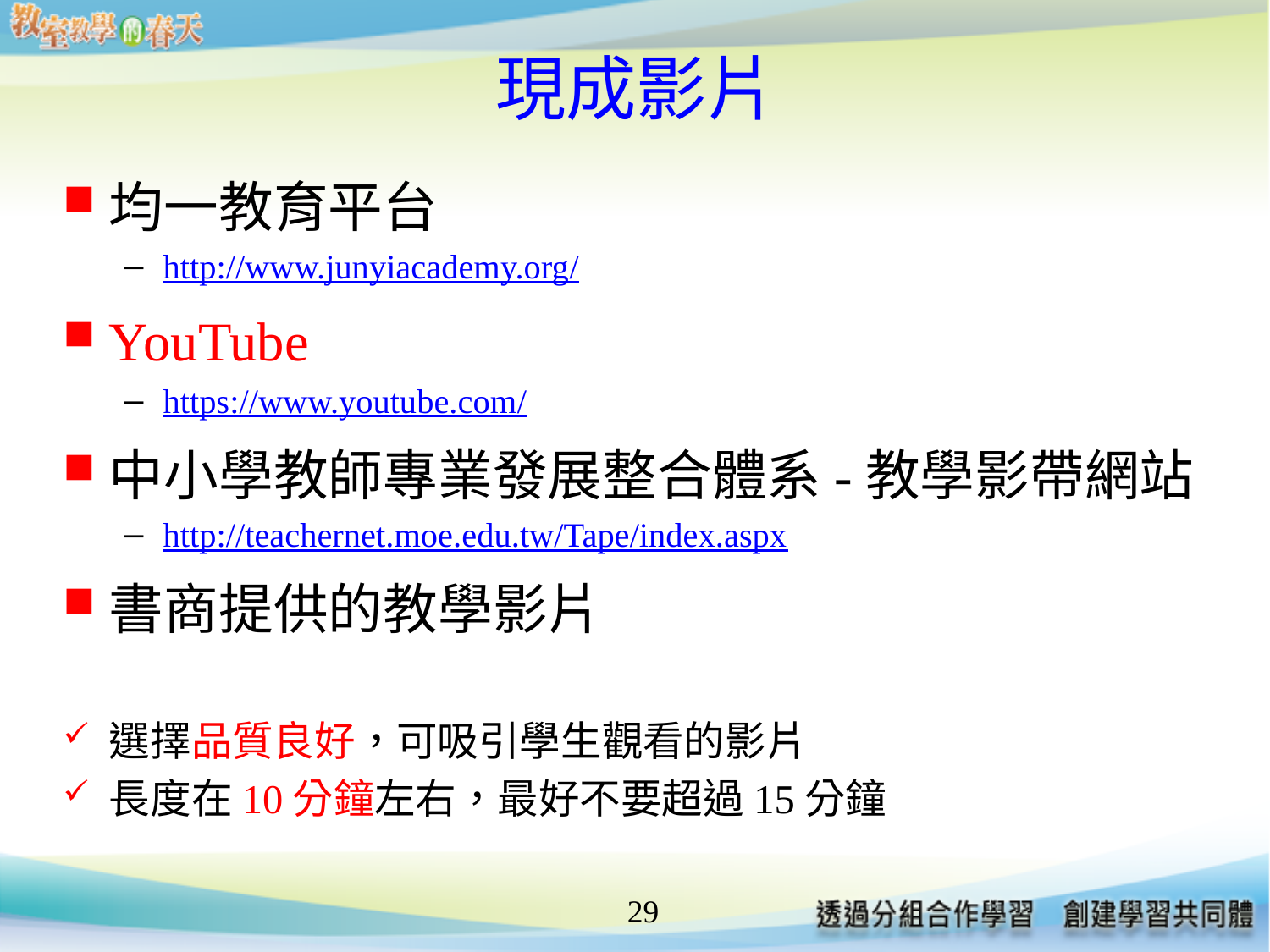

# 現成影片
均一教育平台
http://www.junyiacademy.org/
YouTube
https://www.youtube.com/
中小學教師專業發展整合體系-教學影帶網站
http://teachernet.moe.edu.tw/Tape/index.aspx
書商提供的教學影片

選擇品質良好，可吸引學生觀看的影片
長度在10分鐘左右，最好不要超過15分鐘
29